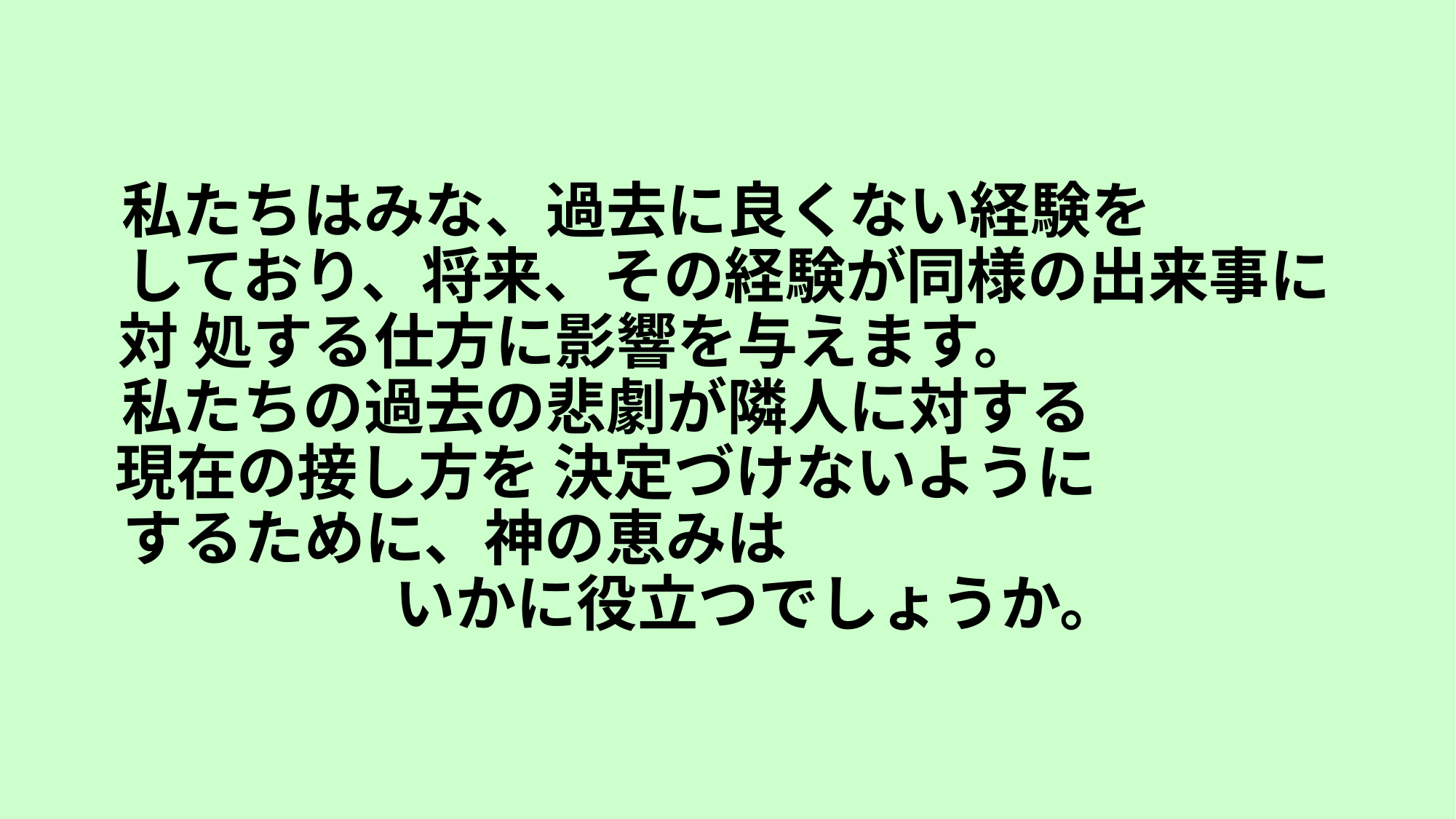

# 私たちはみな、過去に良くない経験を　　　しており、将来、その経験が同様の出来事に対 処する仕方に影響を与えます。　　　　　私たちの過去の悲劇が隣人に対する　　　　現在の接し方を 決定づけないように　　　　するために、神の恵みは　　　　　　　　　　いかに役立つでしょうか。